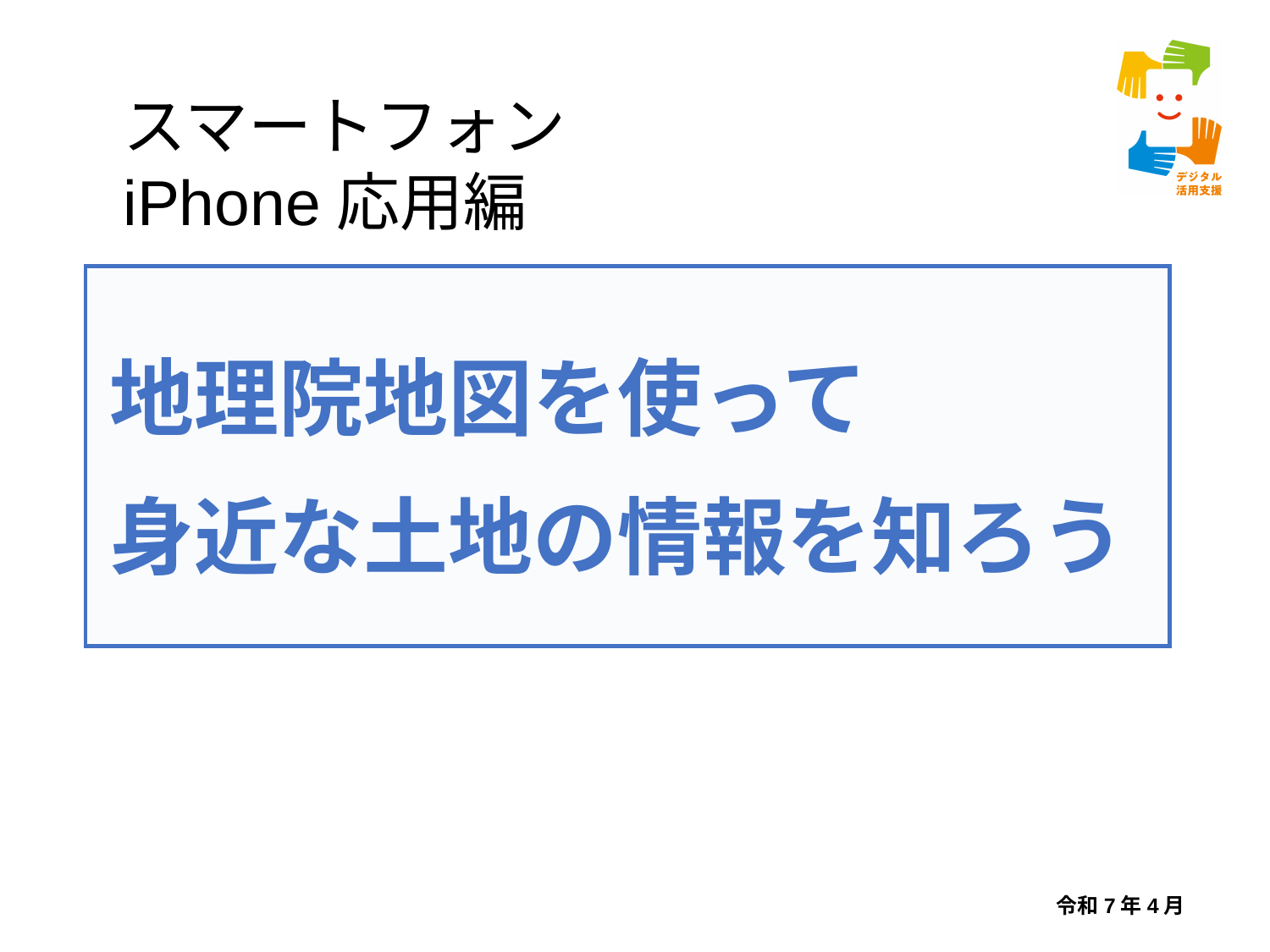

スマートフォン
iPhone応用編
地理院地図を使って
身近な土地の情報を知ろう
令和7年4月